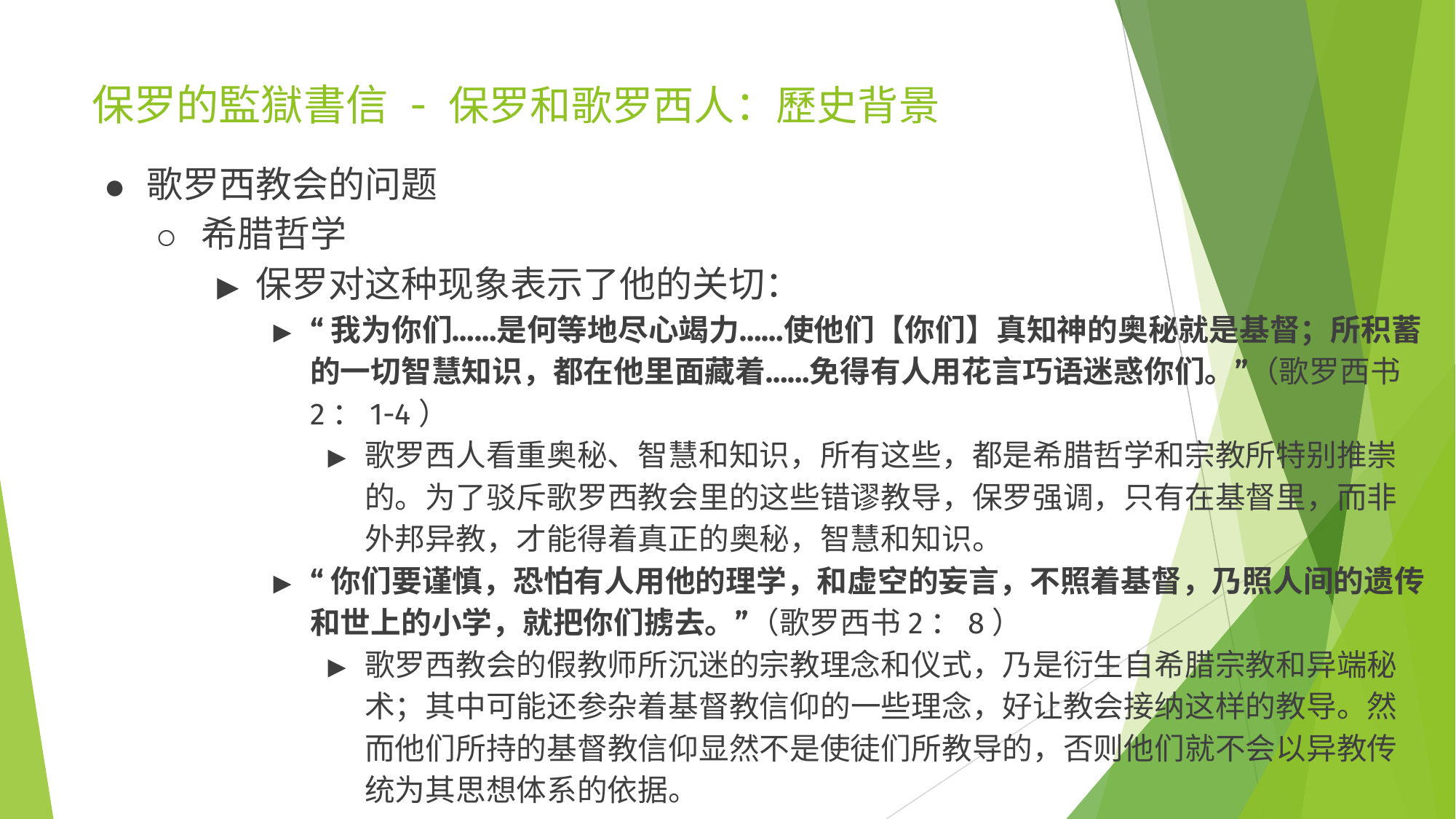

# 保罗的監獄書信 - 保罗和歌罗西人：歷史背景
歌罗西教会的问题
希腊哲学
保罗对这种现象表示了他的关切：
“我为你们……是何等地尽心竭力……使他们【你们】真知神的奥秘就是基督；所积蓄的一切智慧知识，都在他里面藏着……免得有人用花言巧语迷惑你们。”（歌罗西书2：1-4）
歌罗西人看重奥秘、智慧和知识，所有这些，都是希腊哲学和宗教所特别推崇的。为了驳斥歌罗西教会里的这些错谬教导，保罗强调，只有在基督里，而非外邦异教，才能得着真正的奥秘，智慧和知识。
“你们要谨慎，恐怕有人用他的理学，和虚空的妄言，不照着基督，乃照人间的遗传和世上的小学，就把你们掳去。”（歌罗西书2：8）​​
歌罗西教会的假教师所沉迷的宗教理念和仪式，乃是衍生自希腊宗教和异端秘术；其中可能还参杂着基督教信仰的一些理念，好让教会接纳这样的教导。然而他们所持的基督教信仰显然不是使徒们所教导的，否则他们就不会以异教传统为其思想体系的依据。